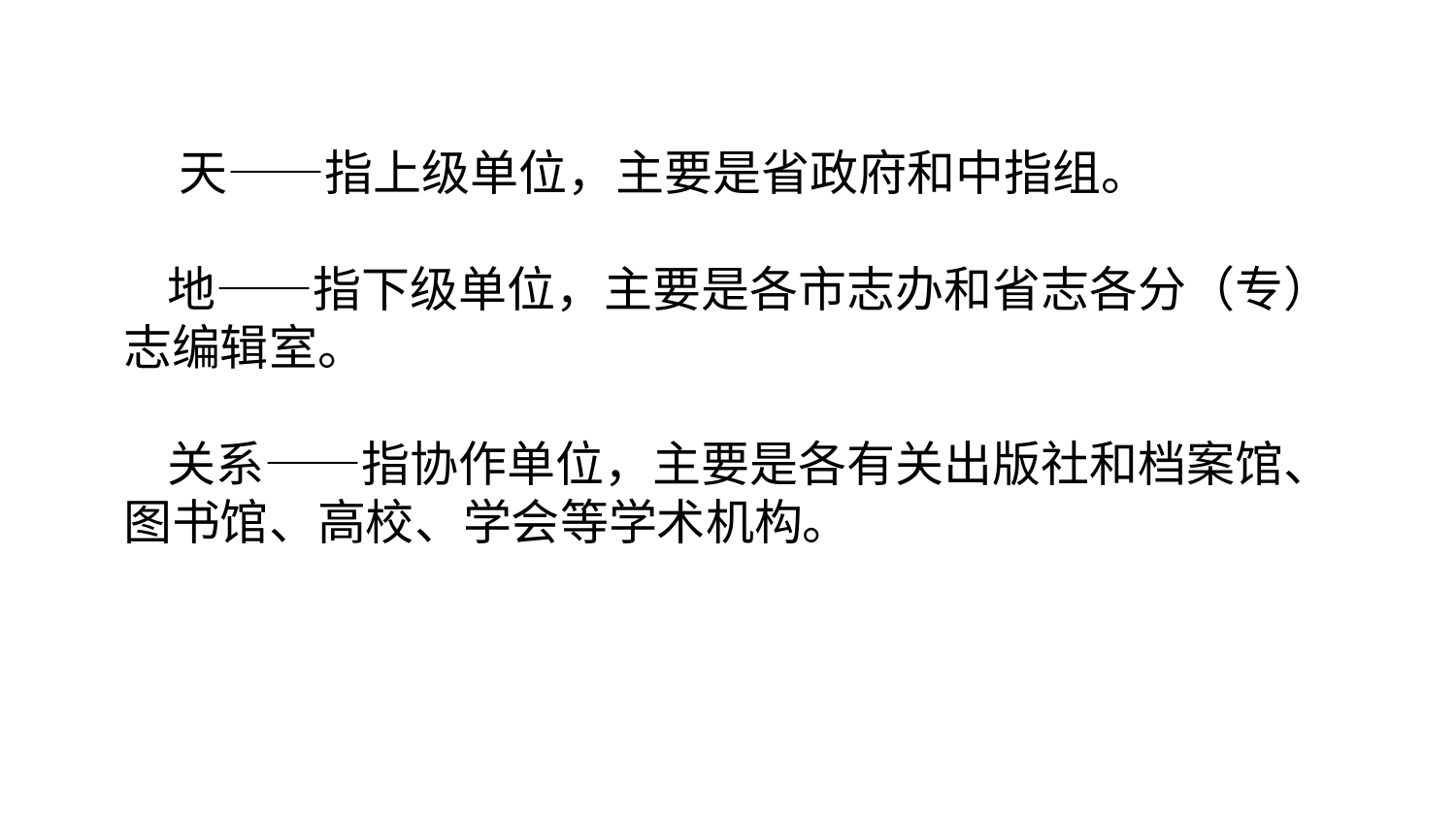

天——指上级单位，主要是省政府和中指组。
    地——指下级单位，主要是各市志办和省志各分（专）志编辑室。
    关系——指协作单位，主要是各有关出版社和档案馆、图书馆、高校、学会等学术机构。